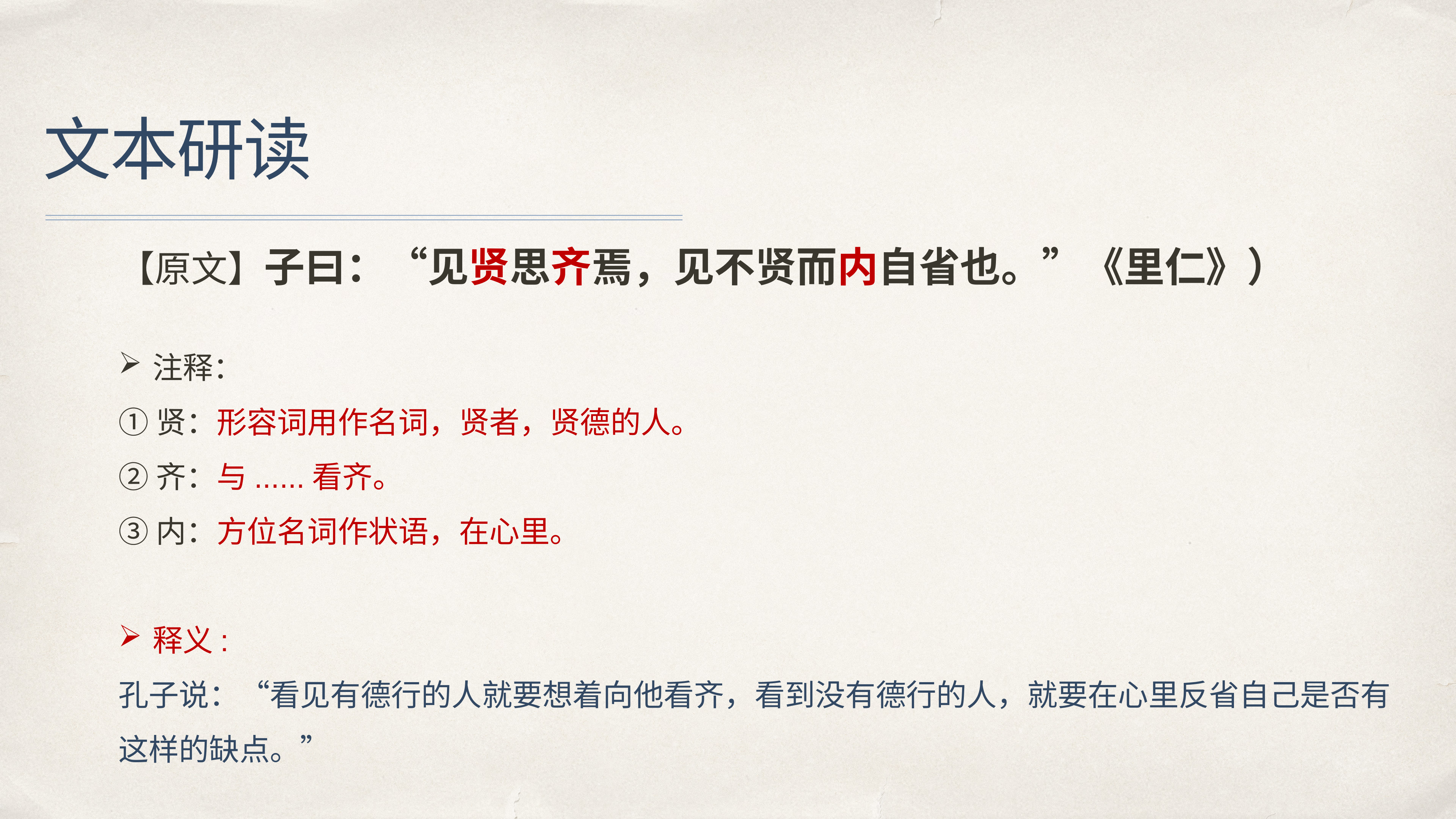

# 文本研读

【原文】子曰：“见贤思齐焉，见不贤而内自省也。”《里仁》）

注释：
①贤：形容词用作名词，贤者，贤德的人。
②齐：与......看齐。
③内：方位名词作状语，在心里。

释义:
孔子说：“看见有德行的人就要想着向他看齐，看到没有德行的人，就要在心里反省自己是否有这样的缺点。”